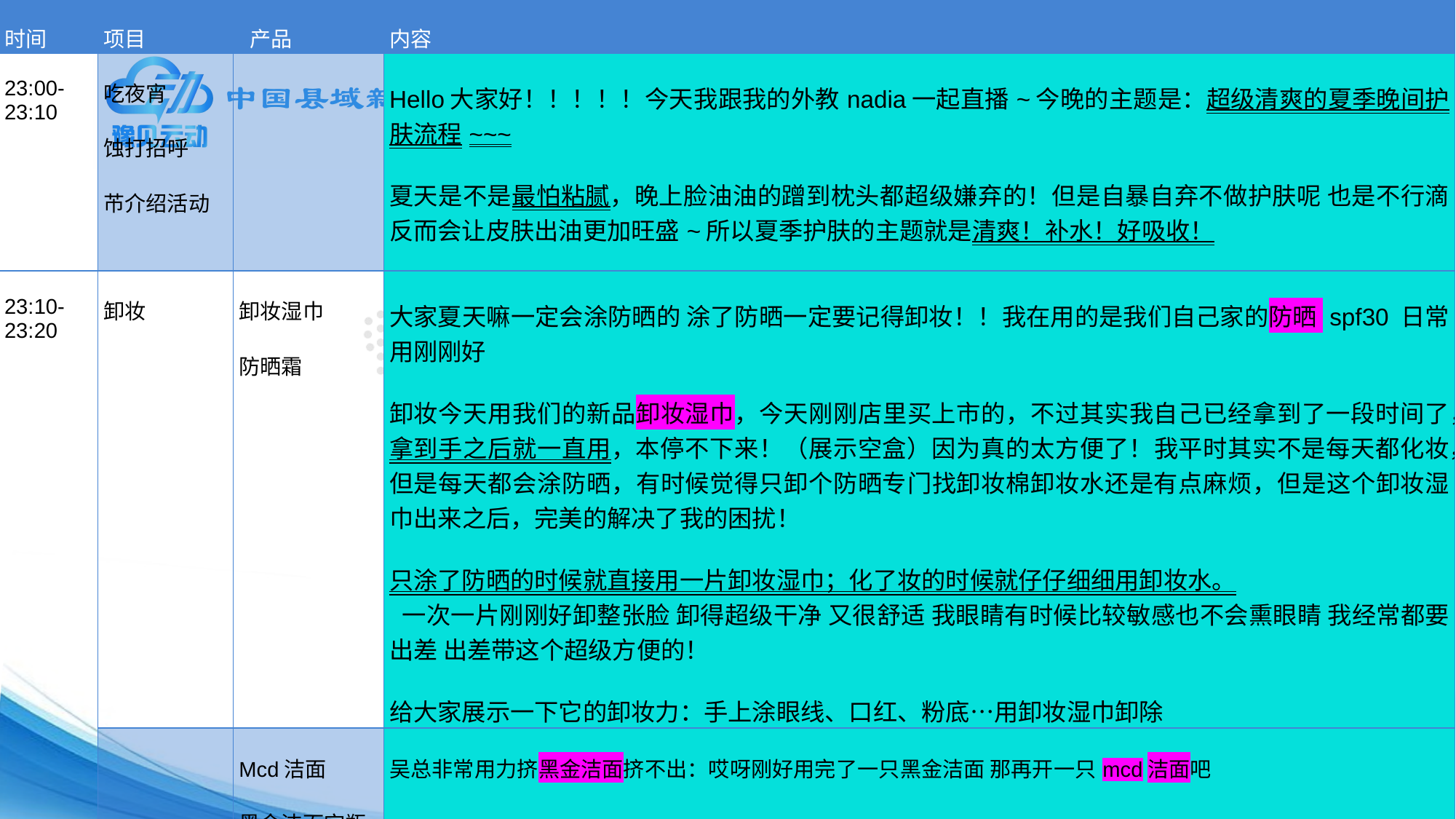

| 时间 | 项目 | 产品 | 内容 |
| --- | --- | --- | --- |
| 23:00-23:10 | 吃夜宵   蚀打招呼   芇介绍活动 |  | Hello大家好！！！！！今天我跟我的外教nadia一起直播~今晚的主题是：超级清爽的夏季晚间护肤流程~~~   夏天是不是最怕粘腻，晚上脸油油的蹭到枕头都超级嫌弃的！但是自暴自弃不做护肤呢 也是不行滴 反而会让皮肤出油更加旺盛~所以夏季护肤的主题就是清爽！补水！好吸收！ |
| 23:10-23:20 | 卸妆 | 卸妆湿巾   防晒霜 | 大家夏天嘛一定会涂防晒的 涂了防晒一定要记得卸妆！！我在用的是我们自己家的防晒 spf30 日常用刚刚好    卸妆今天用我们的新品卸妆湿巾，今天刚刚店里买上市的，不过其实我自己已经拿到了一段时间了，拿到手之后就一直用，本停不下来！（展示空盒）因为真的太方便了！我平时其实不是每天都化妆，但是每天都会涂防晒，有时候觉得只卸个防晒专门找卸妆棉卸妆水还是有点麻烦，但是这个卸妆湿巾出来之后，完美的解决了我的困扰！   只涂了防晒的时候就直接用一片卸妆湿巾；化了妆的时候就仔仔细细用卸妆水。  一次一片刚刚好卸整张脸 卸得超级干净 又很舒适 我眼睛有时候比较敏感也不会熏眼睛 我经常都要出差 出差带这个超级方便的！   给大家展示一下它的卸妆力：手上涂眼线、口红、粉底…用卸妆湿巾卸除 |
|  |  | Mcd洁面   黑金洁面空瓶 | 吴总非常用力挤黑金洁面挤不出：哎呀刚好用完了一只黑金洁面 那再开一只mcd洁面吧 |